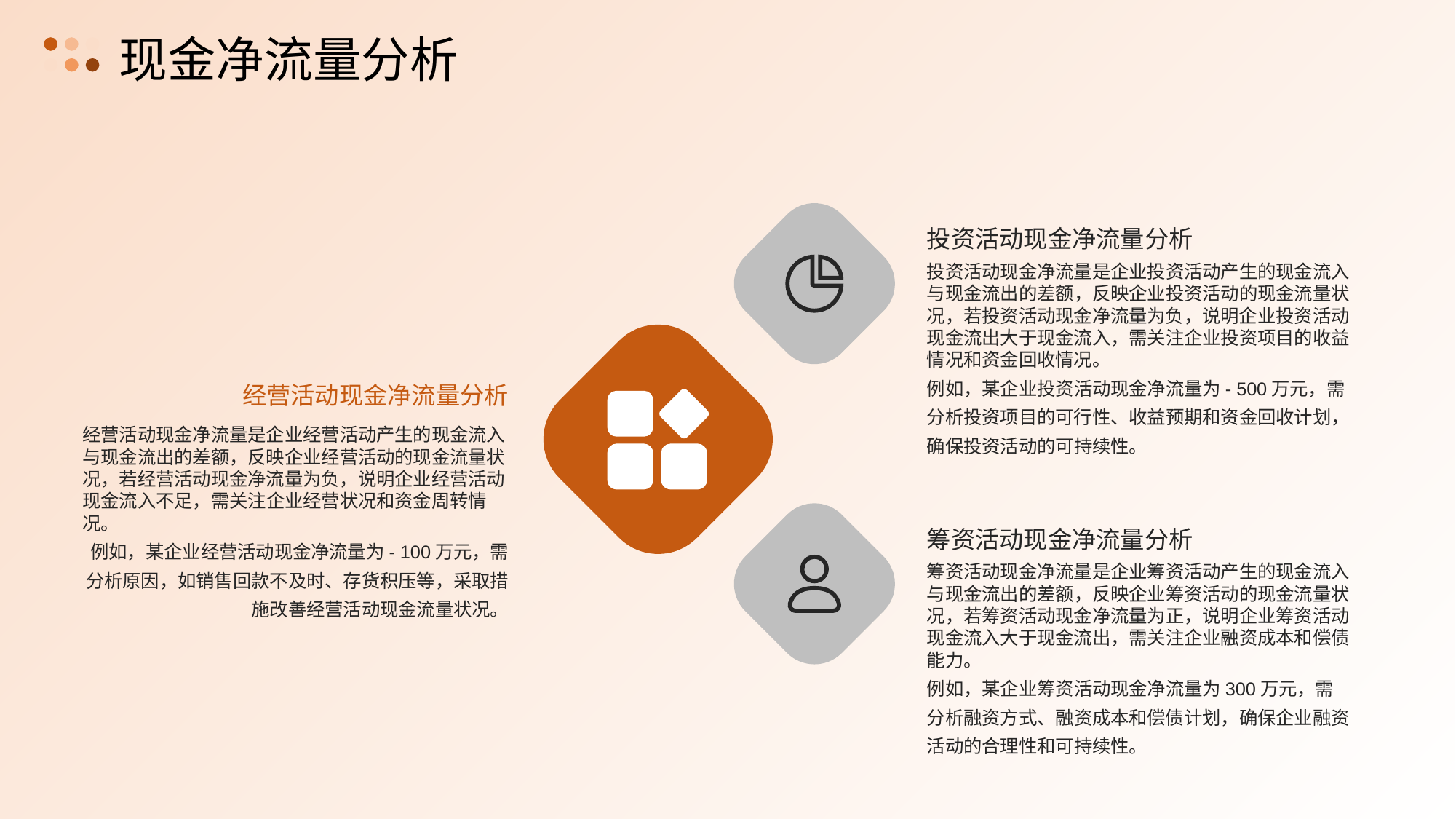

现金净流量分析

投资活动现金净流量分析

投资活动现金净流量是企业投资活动产生的现金流入与现金流出的差额，反映企业投资活动的现金流量状况，若投资活动现金净流量为负，说明企业投资活动现金流出大于现金流入，需关注企业投资项目的收益情况和资金回收情况。
例如，某企业投资活动现金净流量为- 500万元，需分析投资项目的可行性、收益预期和资金回收计划，确保投资活动的可持续性。
经营活动现金净流量分析

经营活动现金净流量是企业经营活动产生的现金流入与现金流出的差额，反映企业经营活动的现金流量状况，若经营活动现金净流量为负，说明企业经营活动现金流入不足，需关注企业经营状况和资金周转情况。
例如，某企业经营活动现金净流量为- 100万元，需分析原因，如销售回款不及时、存货积压等，采取措施改善经营活动现金流量状况。
筹资活动现金净流量分析

筹资活动现金净流量是企业筹资活动产生的现金流入与现金流出的差额，反映企业筹资活动的现金流量状况，若筹资活动现金净流量为正，说明企业筹资活动现金流入大于现金流出，需关注企业融资成本和偿债能力。
例如，某企业筹资活动现金净流量为300万元，需分析融资方式、融资成本和偿债计划，确保企业融资活动的合理性和可持续性。